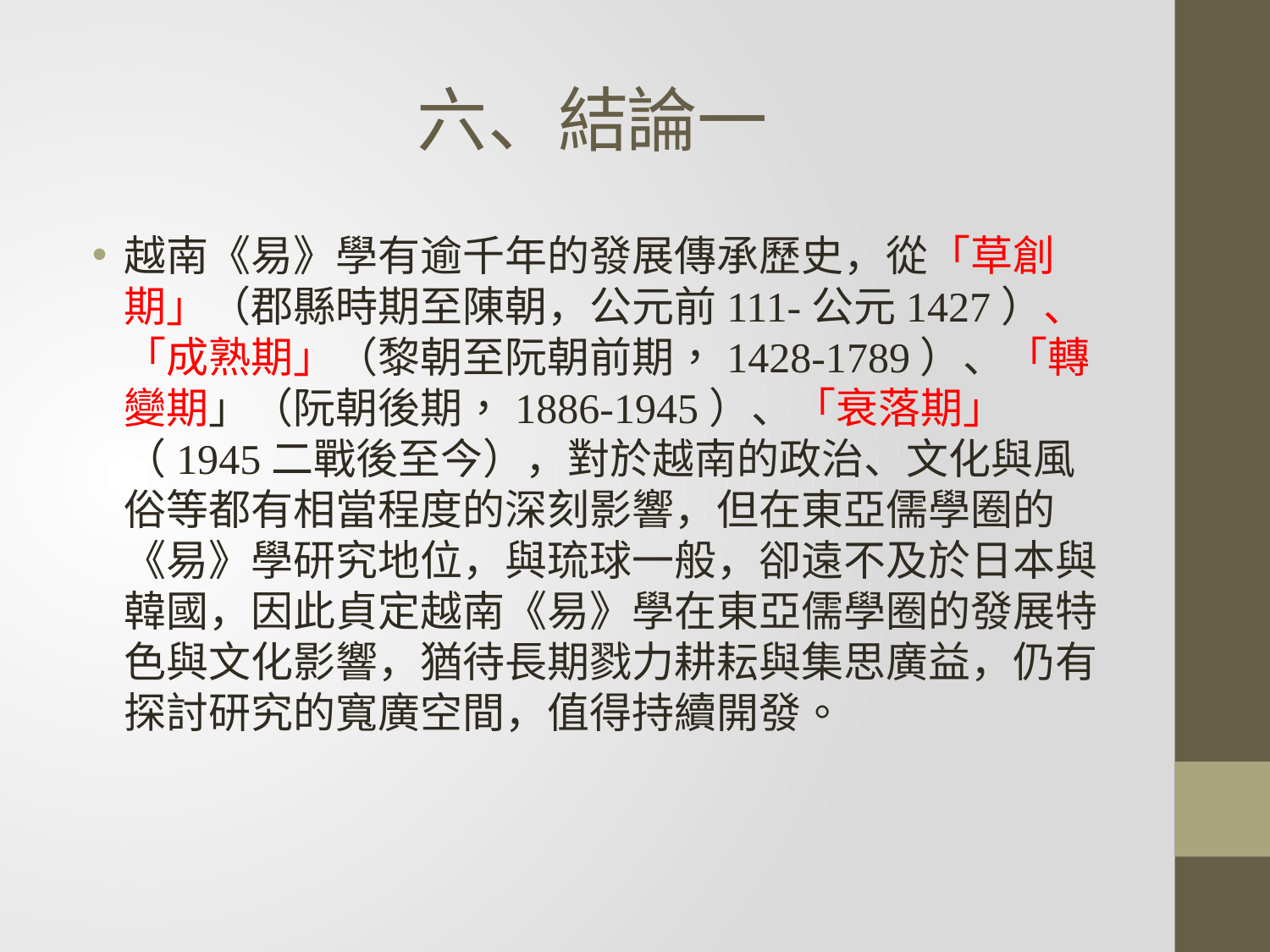

# 六、結論一
越南《易》學有逾千年的發展傳承歷史，從「草創期」（郡縣時期至陳朝，公元前111-公元1427）、「成熟期」（黎朝至阮朝前期，1428-1789）、「轉變期」（阮朝後期，1886-1945）、「衰落期」（1945二戰後至今），對於越南的政治、文化與風俗等都有相當程度的深刻影響，但在東亞儒學圈的《易》學研究地位，與琉球一般，卻遠不及於日本與韓國，因此貞定越南《易》學在東亞儒學圈的發展特色與文化影響，猶待長期戮力耕耘與集思廣益，仍有探討研究的寬廣空間，值得持續開發。